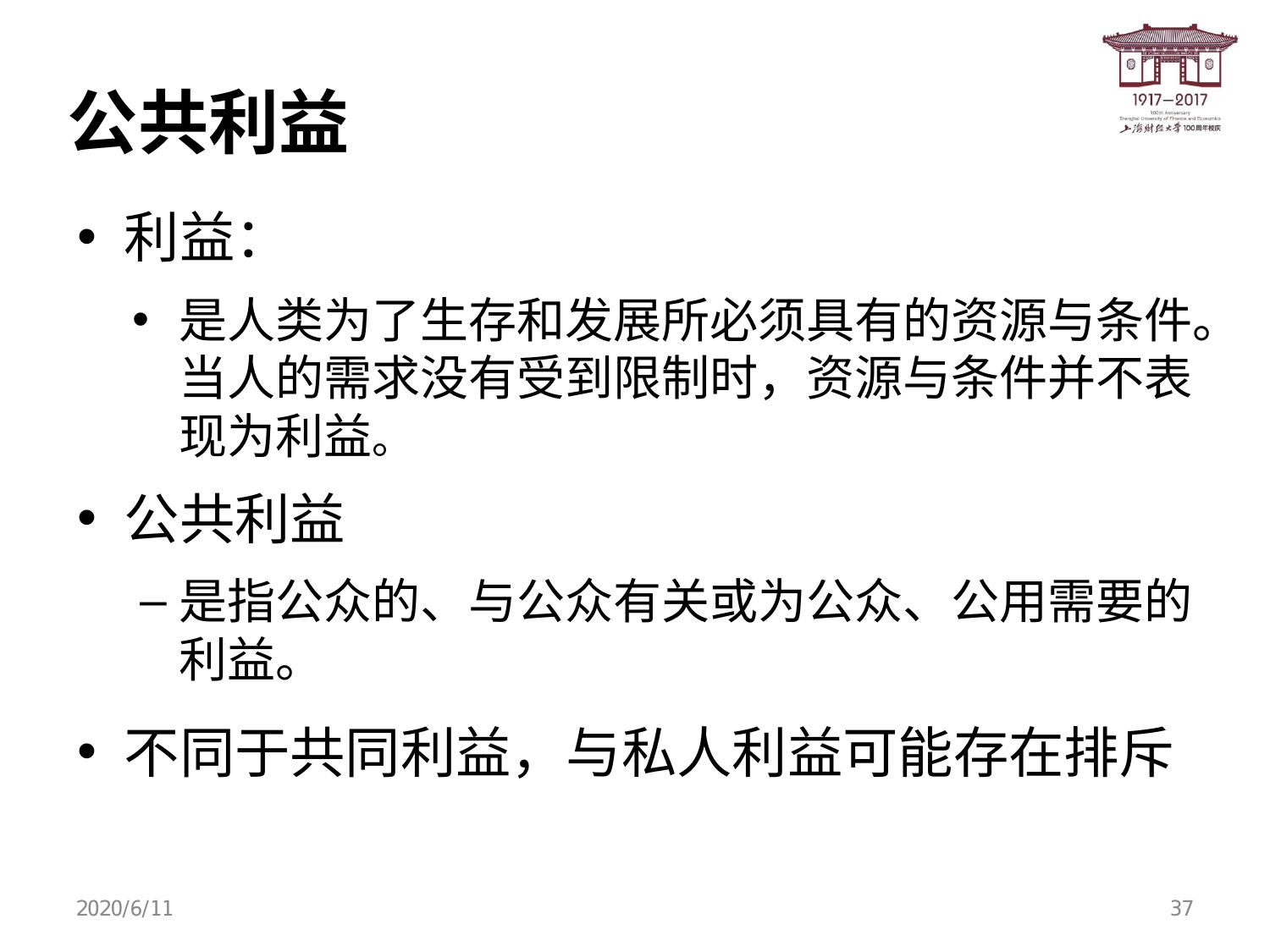

# 公共利益
利益：
是人类为了生存和发展所必须具有的资源与条件。当人的需求没有受到限制时，资源与条件并不表现为利益。
公共利益
是指公众的、与公众有关或为公众、公用需要的利益。
不同于共同利益，与私人利益可能存在排斥
2020/6/11
37